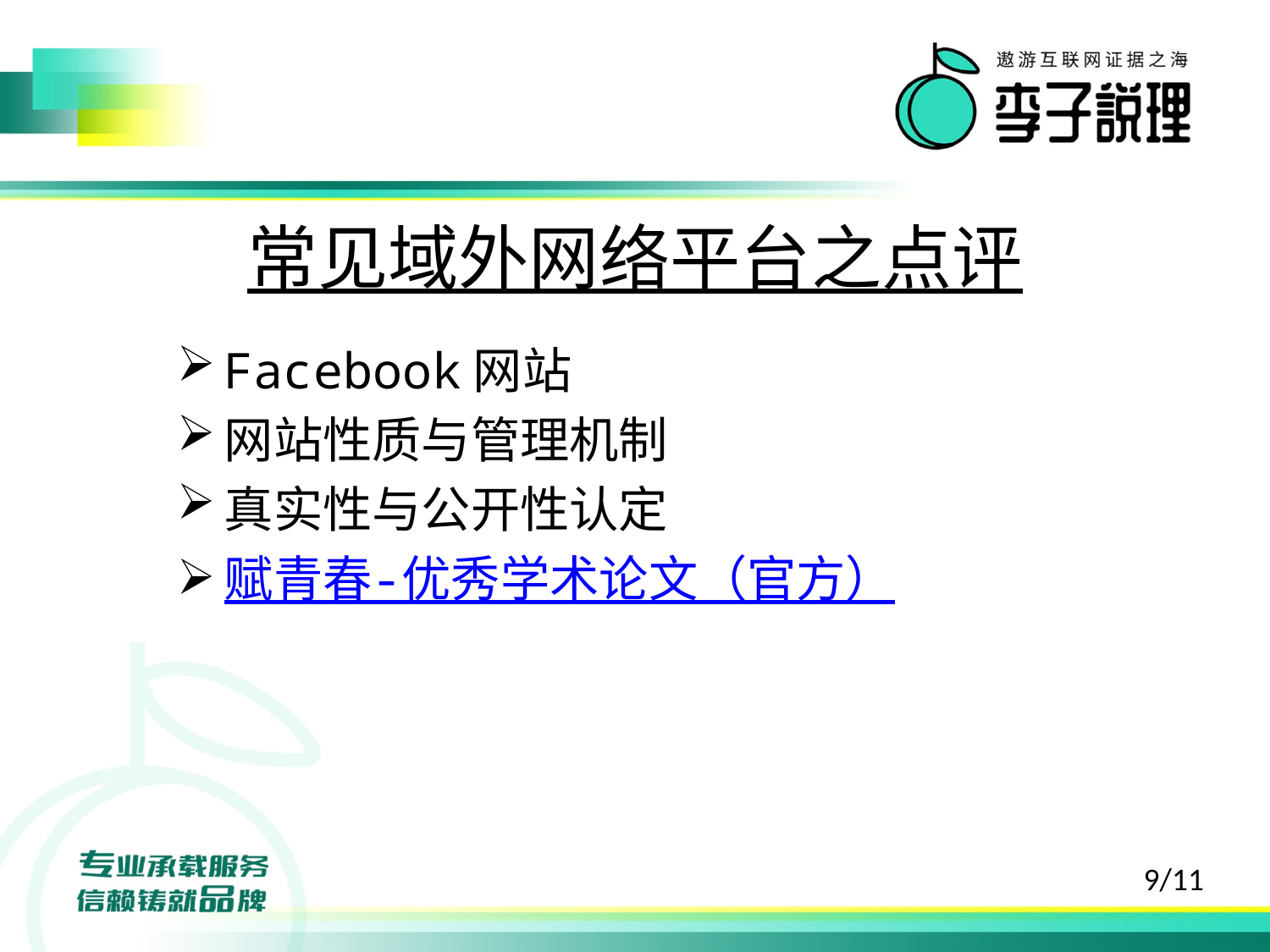

# 常见域外网络平台之点评

Facebook网站
网站性质与管理机制
真实性与公开性认定
赋青春-优秀学术论文（官方）

9/11